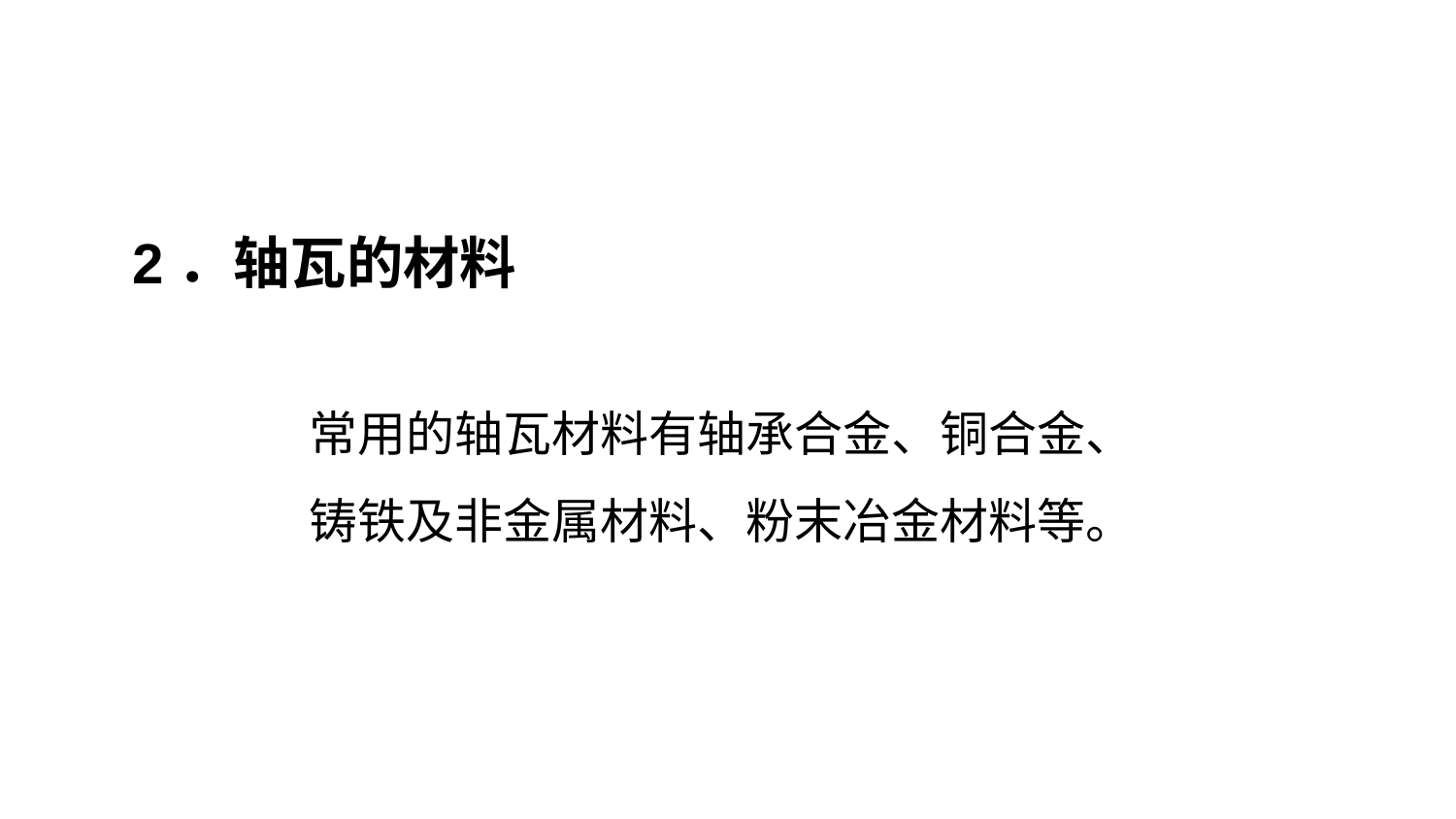

2．轴瓦的材料
常用的轴瓦材料有轴承合金、铜合金、铸铁及非金属材料、粉末冶金材料等。